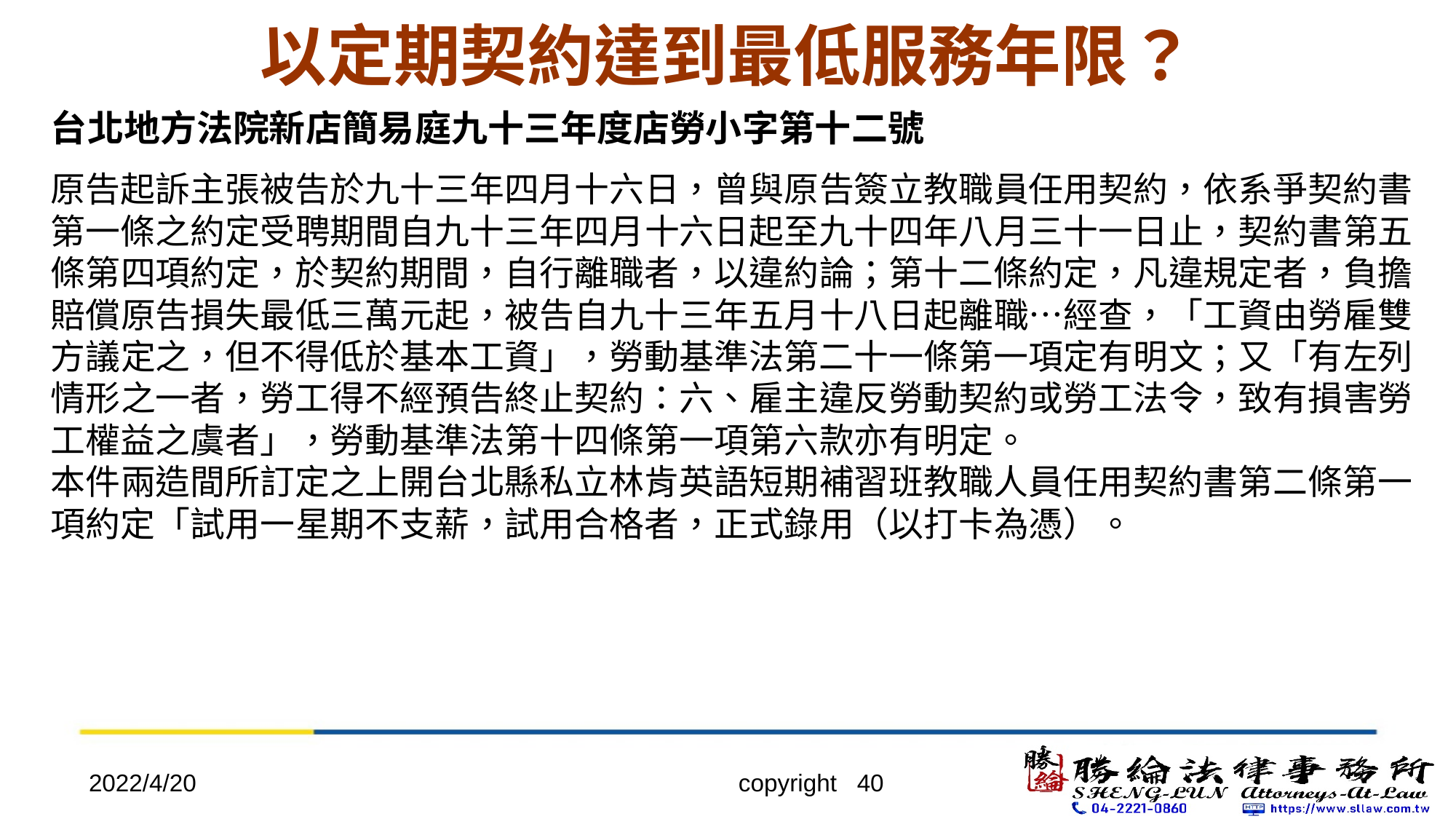

# 以定期契約達到最低服務年限？
台北地方法院新店簡易庭九十三年度店勞小字第十二號

原告起訴主張被告於九十三年四月十六日，曾與原告簽立教職員任用契約，依系爭契約書第一條之約定受聘期間自九十三年四月十六日起至九十四年八月三十一日止，契約書第五條第四項約定，於契約期間，自行離職者，以違約論；第十二條約定，凡違規定者，負擔賠償原告損失最低三萬元起，被告自九十三年五月十八日起離職…經查，「工資由勞雇雙方議定之，但不得低於基本工資」，勞動基準法第二十一條第一項定有明文；又「有左列情形之一者，勞工得不經預告終止契約：六、雇主違反勞動契約或勞工法令，致有損害勞工權益之虞者」，勞動基準法第十四條第一項第六款亦有明定。
本件兩造間所訂定之上開台北縣私立林肯英語短期補習班教職人員任用契約書第二條第一項約定「試用一星期不支薪，試用合格者，正式錄用（以打卡為憑）。

2022/4/20
copyright   40